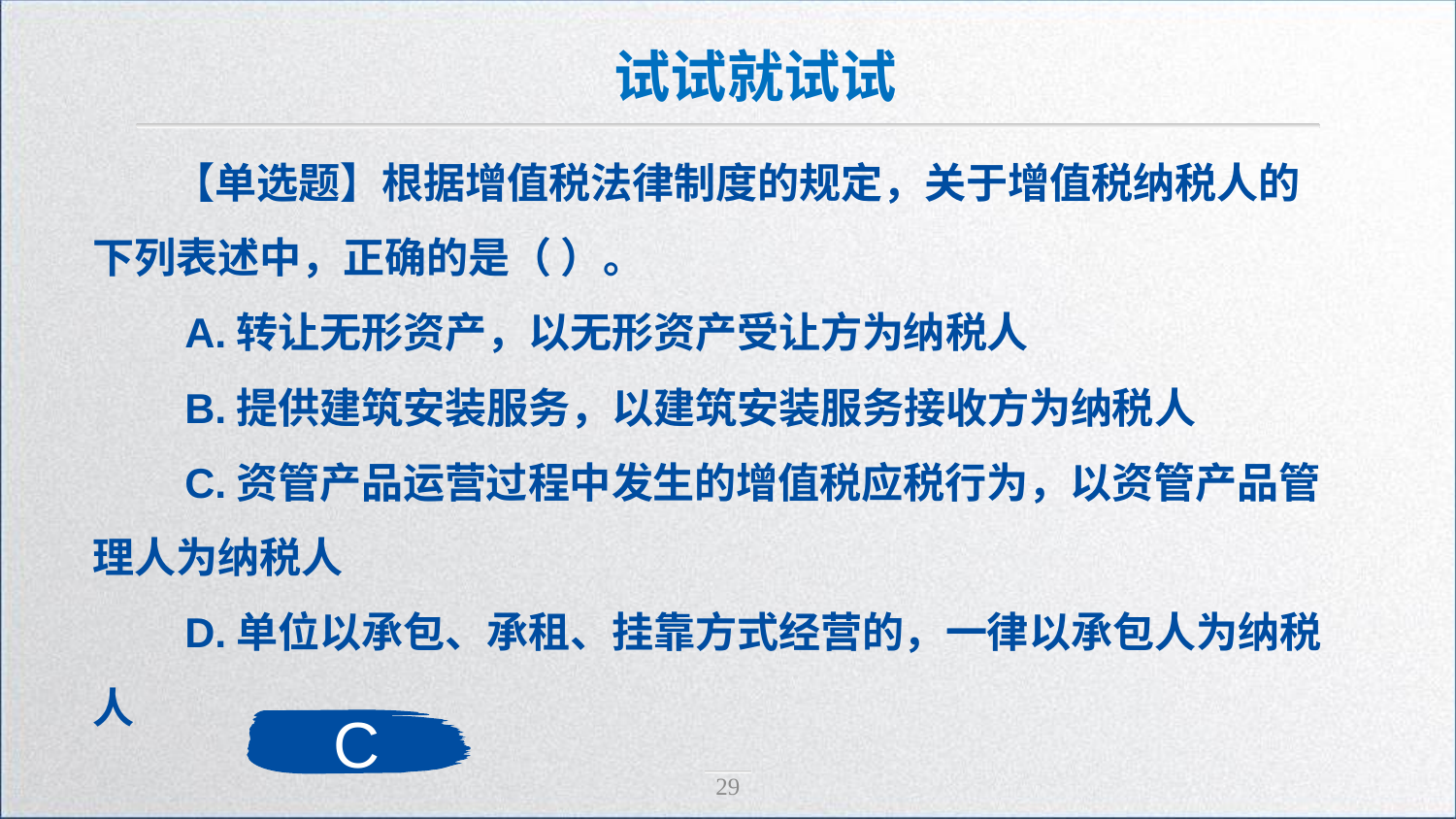

试试就试试
【单选题】根据增值税法律制度的规定，关于增值税纳税人的下列表述中，正确的是（ ）。
 A.转让无形资产，以无形资产受让方为纳税人
 B.提供建筑安装服务，以建筑安装服务接收方为纳税人
 C.资管产品运营过程中发生的增值税应税行为，以资管产品管理人为纳税人
 D.单位以承包、承租、挂靠方式经营的，一律以承包人为纳税人

C
29